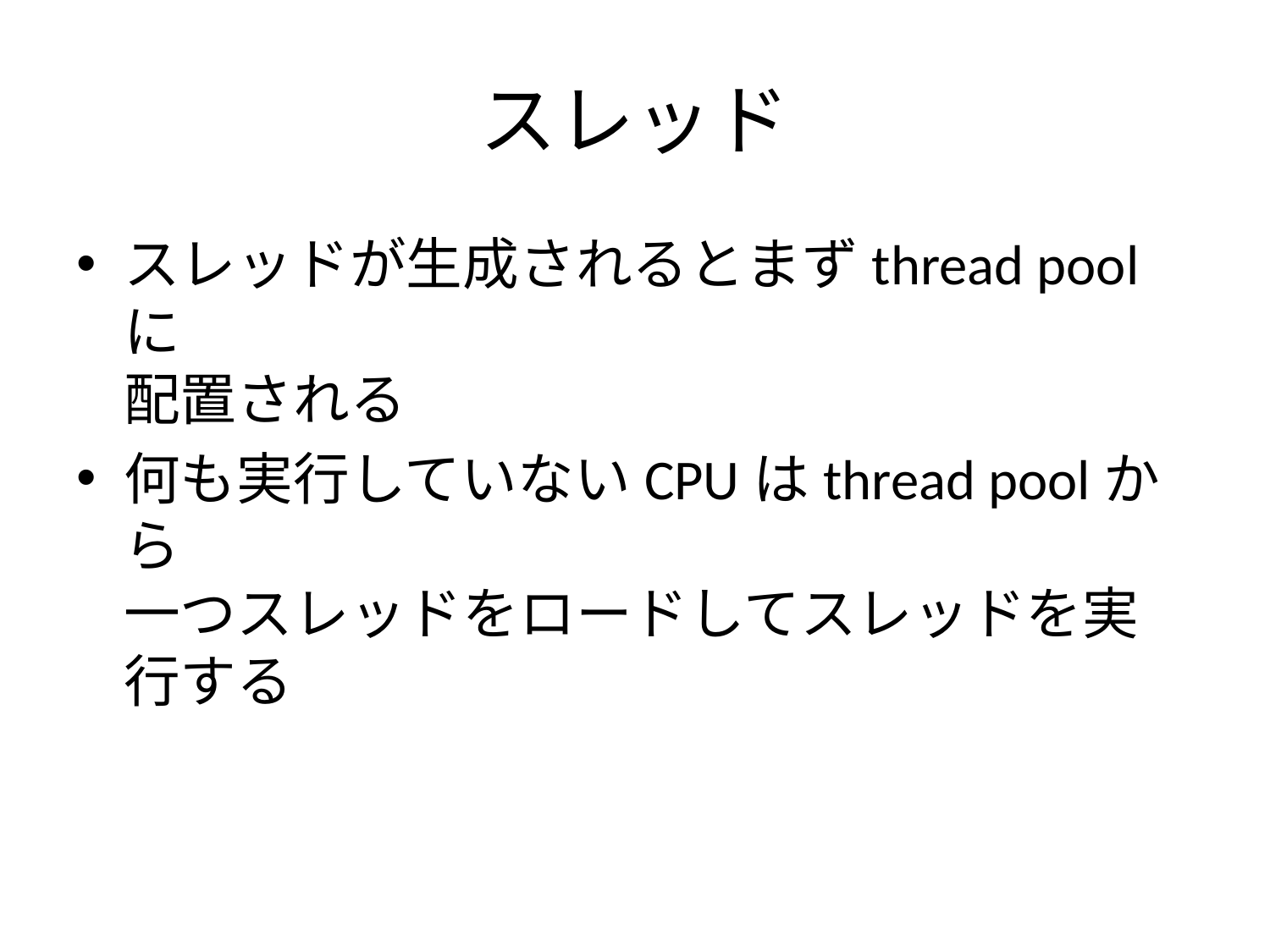

# スレッド
スレッドが生成されるとまずthread poolに
配置される
何も実行していないCPUはthread poolから
一つスレッドをロードしてスレッドを実行する